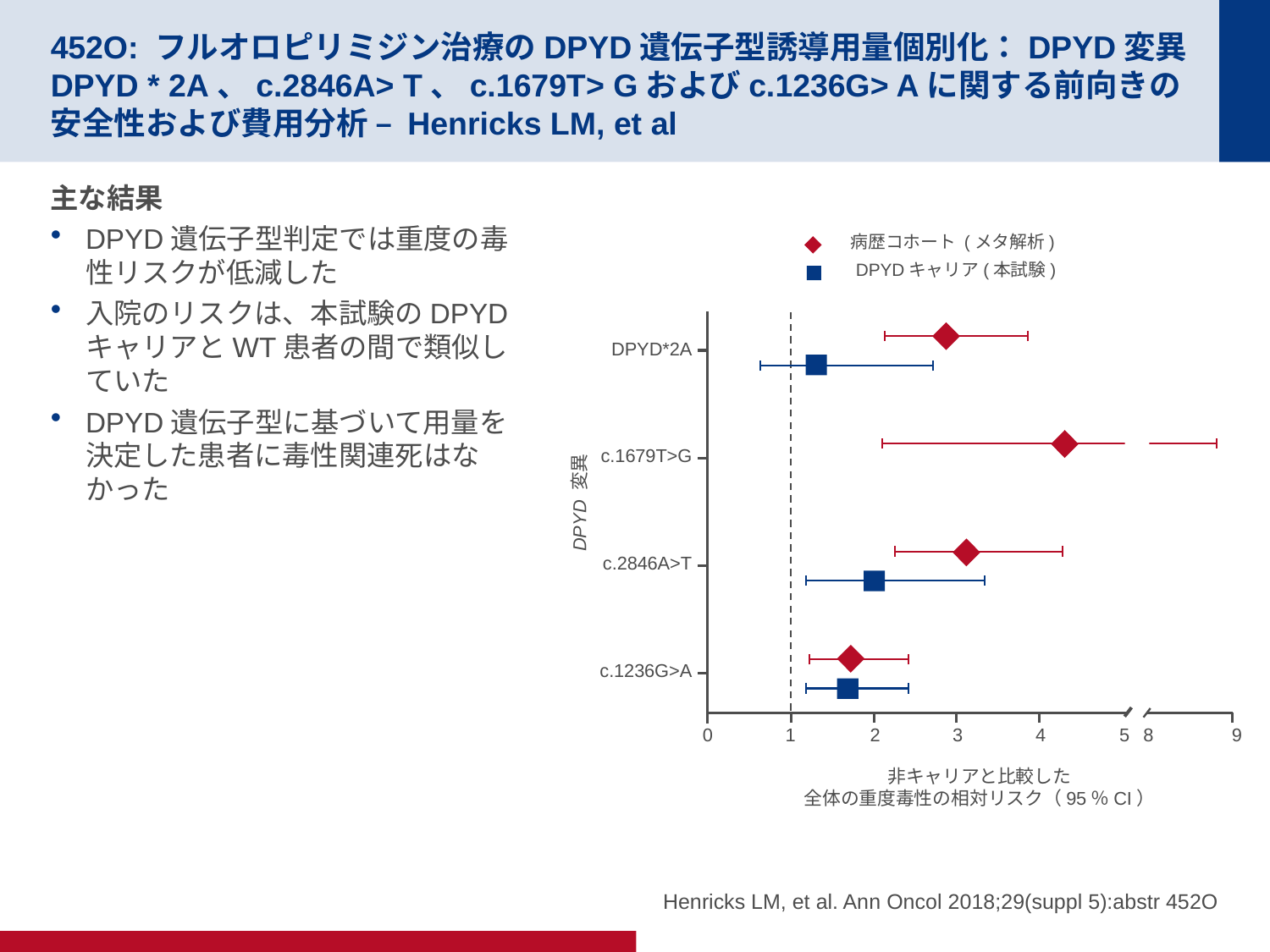

# 452O: フルオロピリミジン治療のDPYD遺伝子型誘導用量個別化：DPYD変異DPYD * 2A、c.2846A> T、c.1679T> Gおよびc.1236G> Aに関する前向きの安全性および費用分析 – Henricks LM, et al
主な結果
DPYD遺伝子型判定では重度の毒性リスクが低減した
入院のリスクは、本試験のDPYDキャリアとWT患者の間で類似していた
DPYD遺伝子型に基づいて用量を決定した患者に毒性関連死はなかった

病歴コホート (メタ解析)

DPYDキャリア(本試験)

DPYD*2A

c.1679T>G
DPYD 変異
c.2846A>T
c.1236G>A

0
1
2
3
4
5
8
9
非キャリアと比較した
全体の重度毒性の相対リスク（95％CI）
Henricks LM, et al. Ann Oncol 2018;29(suppl 5):abstr 452O